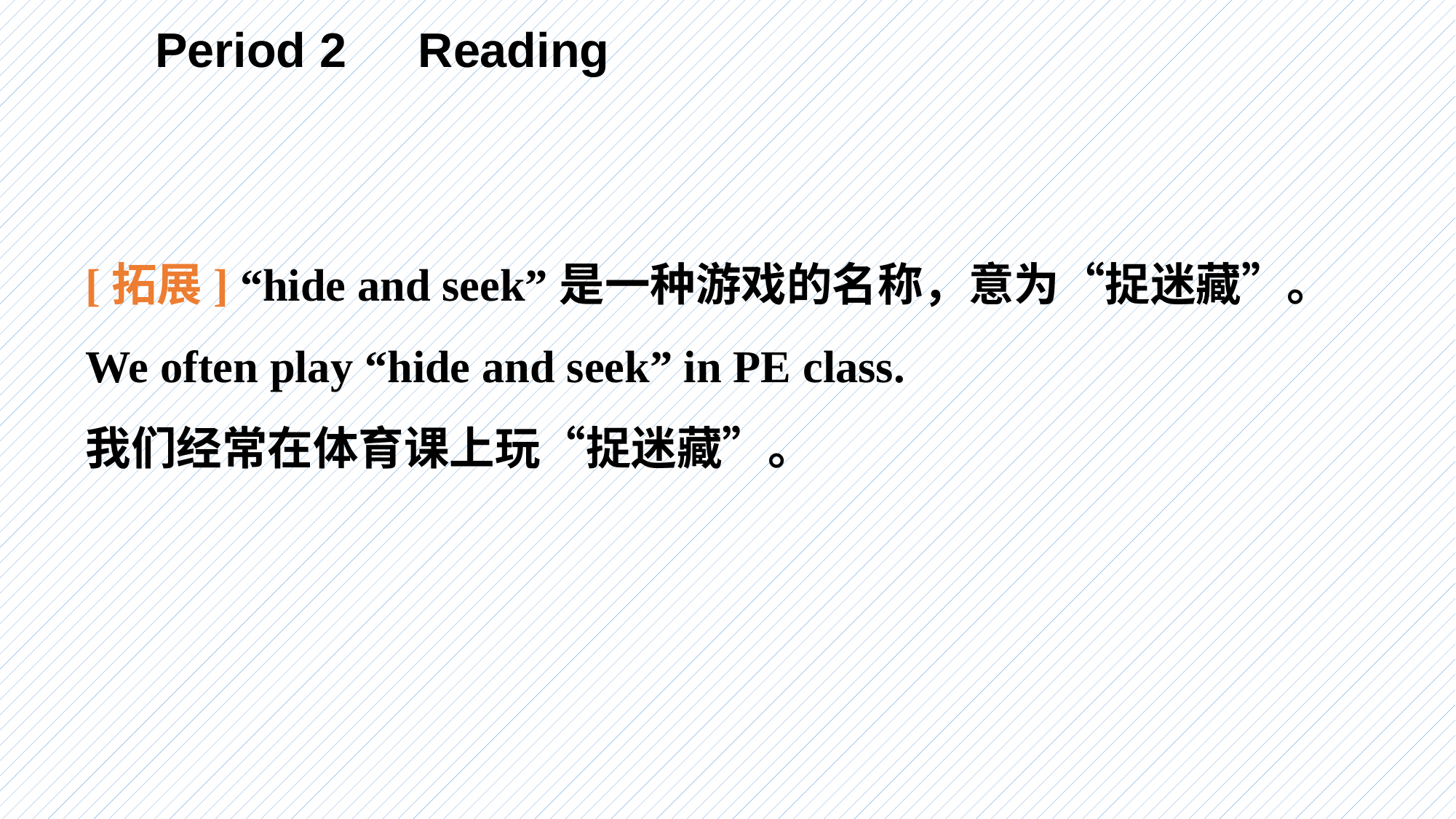

Period 2　Reading
[拓展] “hide and seek”是一种游戏的名称，意为“捉迷藏”。
We often play “hide and seek” in PE class.
我们经常在体育课上玩“捉迷藏”。